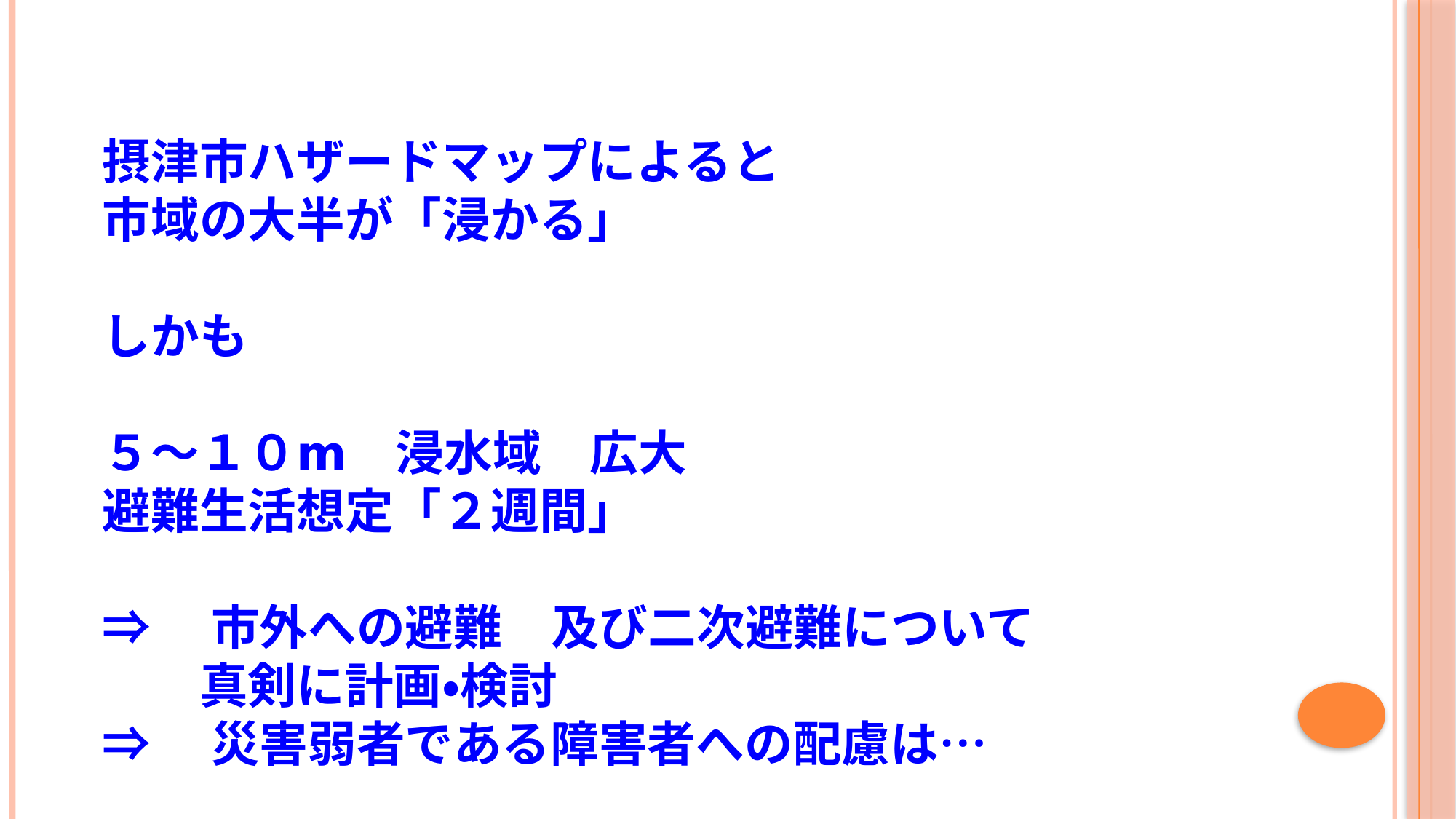

摂津市ハザードマップによると
市域の大半が「浸かる」

しかも

５～１０ⅿ　浸水域　広大
避難生活想定「２週間」

⇒　市外への避難　及び二次避難について
　　真剣に計画・検討
⇒　災害弱者である障害者への配慮は…